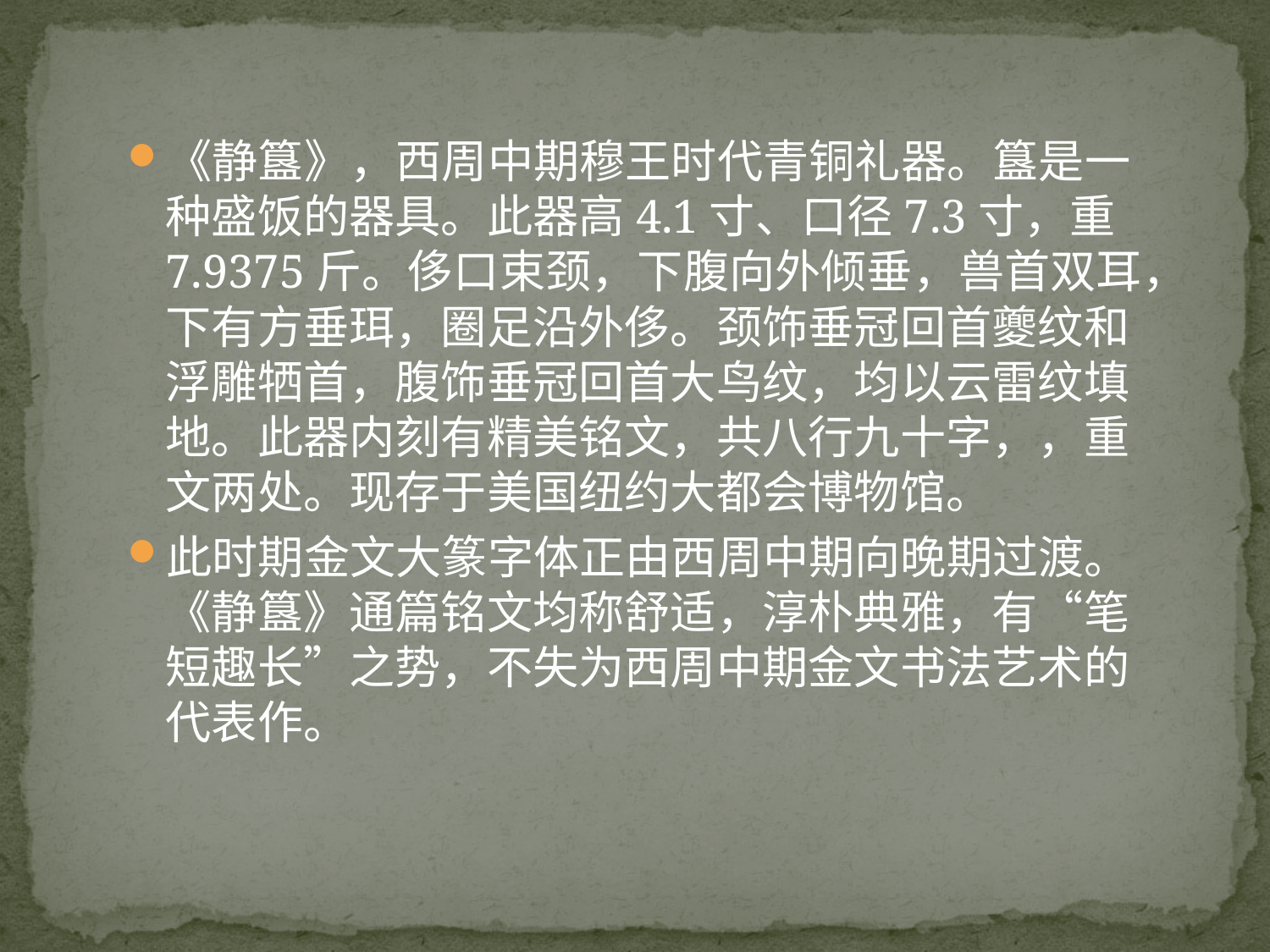

#
《静簋》，西周中期穆王时代青铜礼器。簋是一种盛饭的器具。此器高4.1寸、口径7.3寸，重7.9375斤。侈口束颈，下腹向外倾垂，兽首双耳，下有方垂珥，圈足沿外侈。颈饰垂冠回首夔纹和浮雕牺首，腹饰垂冠回首大鸟纹，均以云雷纹填地。此器内刻有精美铭文，共八行九十字，，重文两处。现存于美国纽约大都会博物馆。
此时期金文大篆字体正由西周中期向晚期过渡。《静簋》通篇铭文均称舒适，淳朴典雅，有“笔短趣长”之势，不失为西周中期金文书法艺术的代表作。